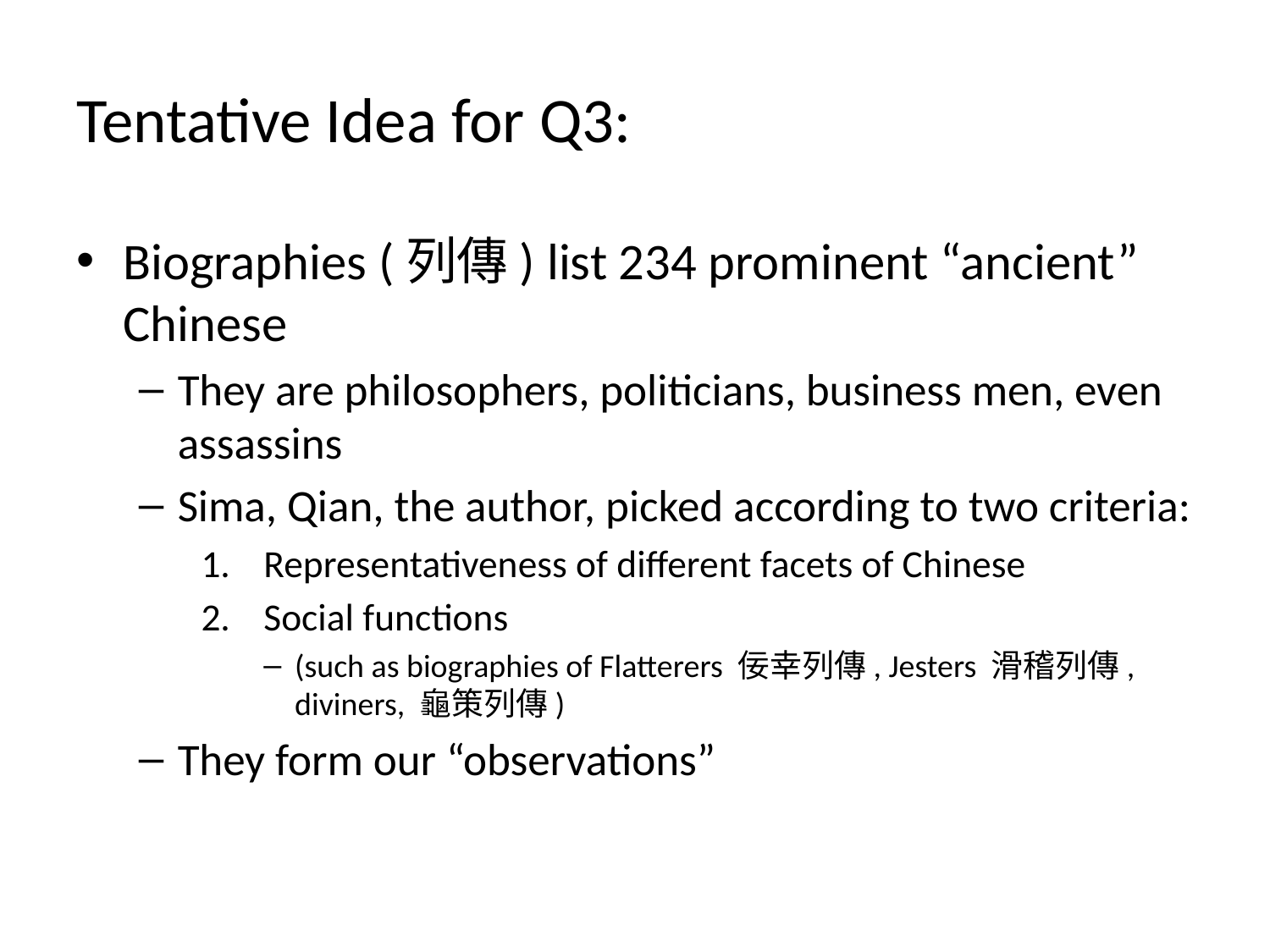

# Tentative Idea for Q3:
Biographies (列傳) list 234 prominent “ancient” Chinese
They are philosophers, politicians, business men, even assassins
Sima, Qian, the author, picked according to two criteria:
Representativeness of different facets of Chinese
Social functions
(such as biographies of Flatterers 佞幸列傳, Jesters 滑稽列傳, diviners, 龜策列傳)
They form our “observations”